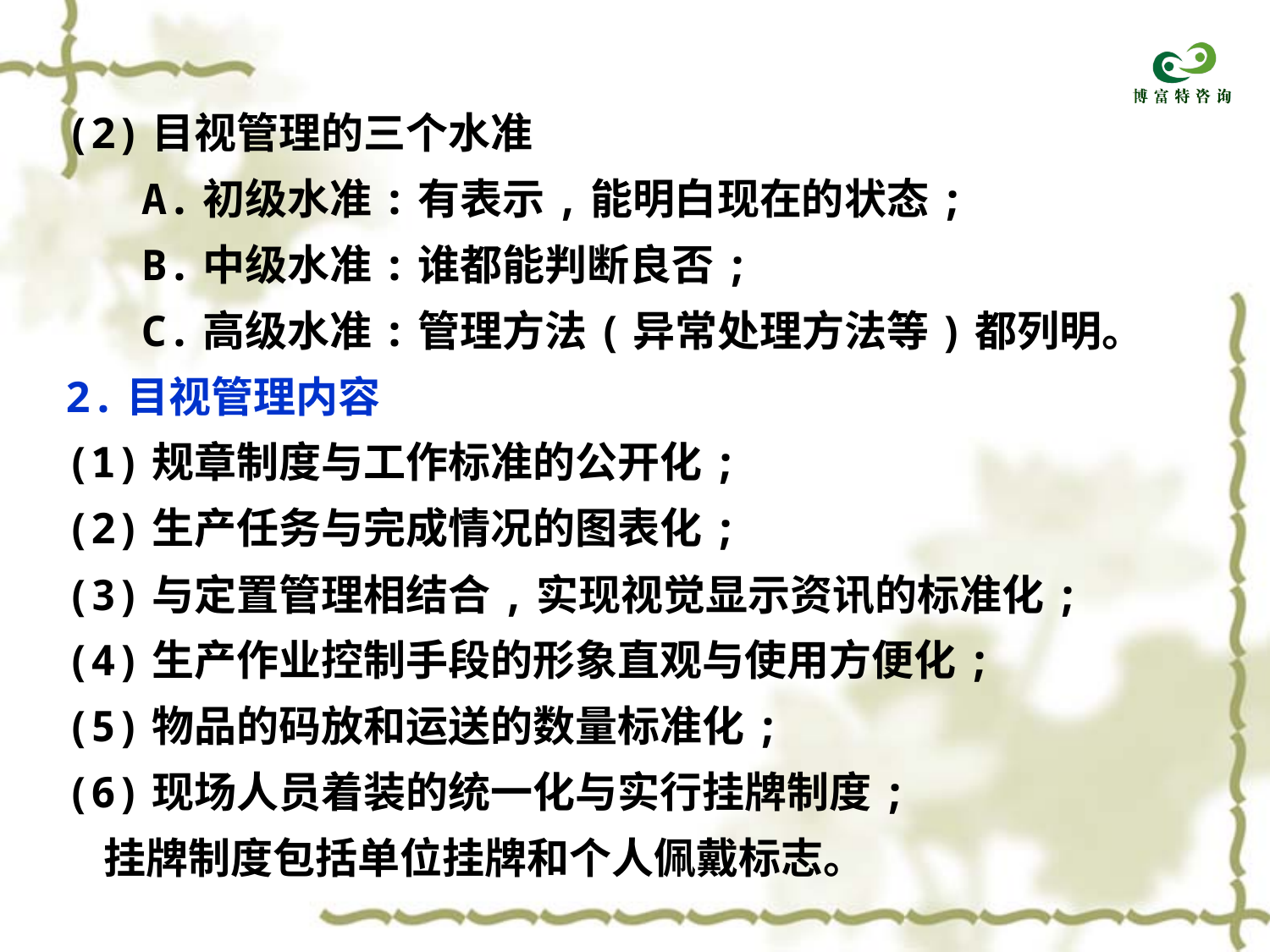

(2)目视管理的三个水准
   A.初级水准:有表示,能明白现在的状态;
   B.中级水准:谁都能判断良否;
   C.高级水准:管理方法(异常处理方法等)都列明。
2.目视管理内容
(1)规章制度与工作标准的公开化;
(2)生产任务与完成情况的图表化;
(3)与定置管理相结合,实现视觉显示资讯的标准化;
(4)生产作业控制手段的形象直观与使用方便化;
(5)物品的码放和运送的数量标准化;
(6)现场人员着装的统一化与实行挂牌制度;
   挂牌制度包括单位挂牌和个人佩戴标志。